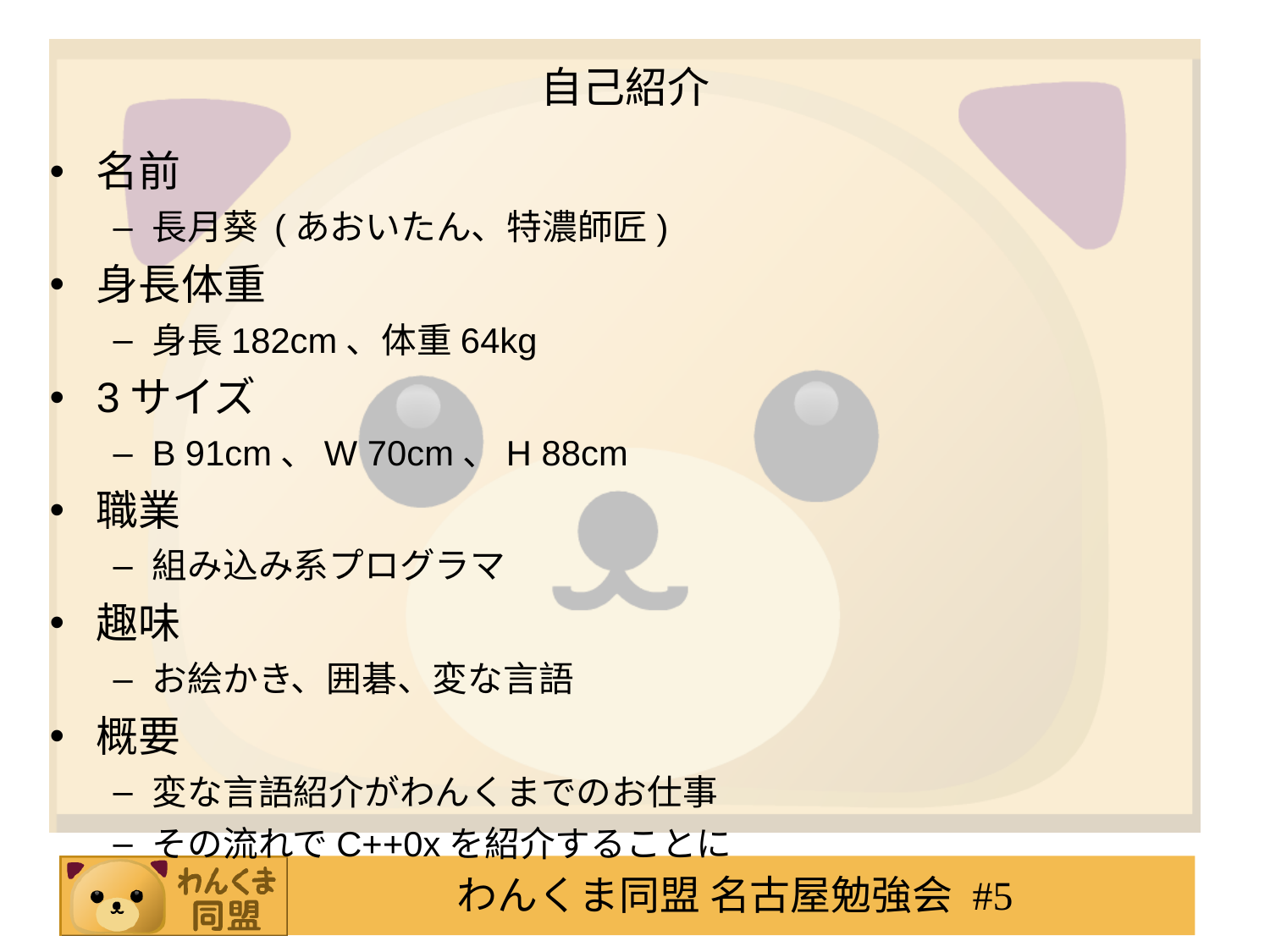

# 自己紹介
名前
長月葵 (あおいたん、特濃師匠)
身長体重
身長182cm、体重64kg
3サイズ
B 91cm、W 70cm、H 88cm
職業
組み込み系プログラマ
趣味
お絵かき、囲碁、変な言語
概要
変な言語紹介がわんくまでのお仕事
その流れでC++0xを紹介することに